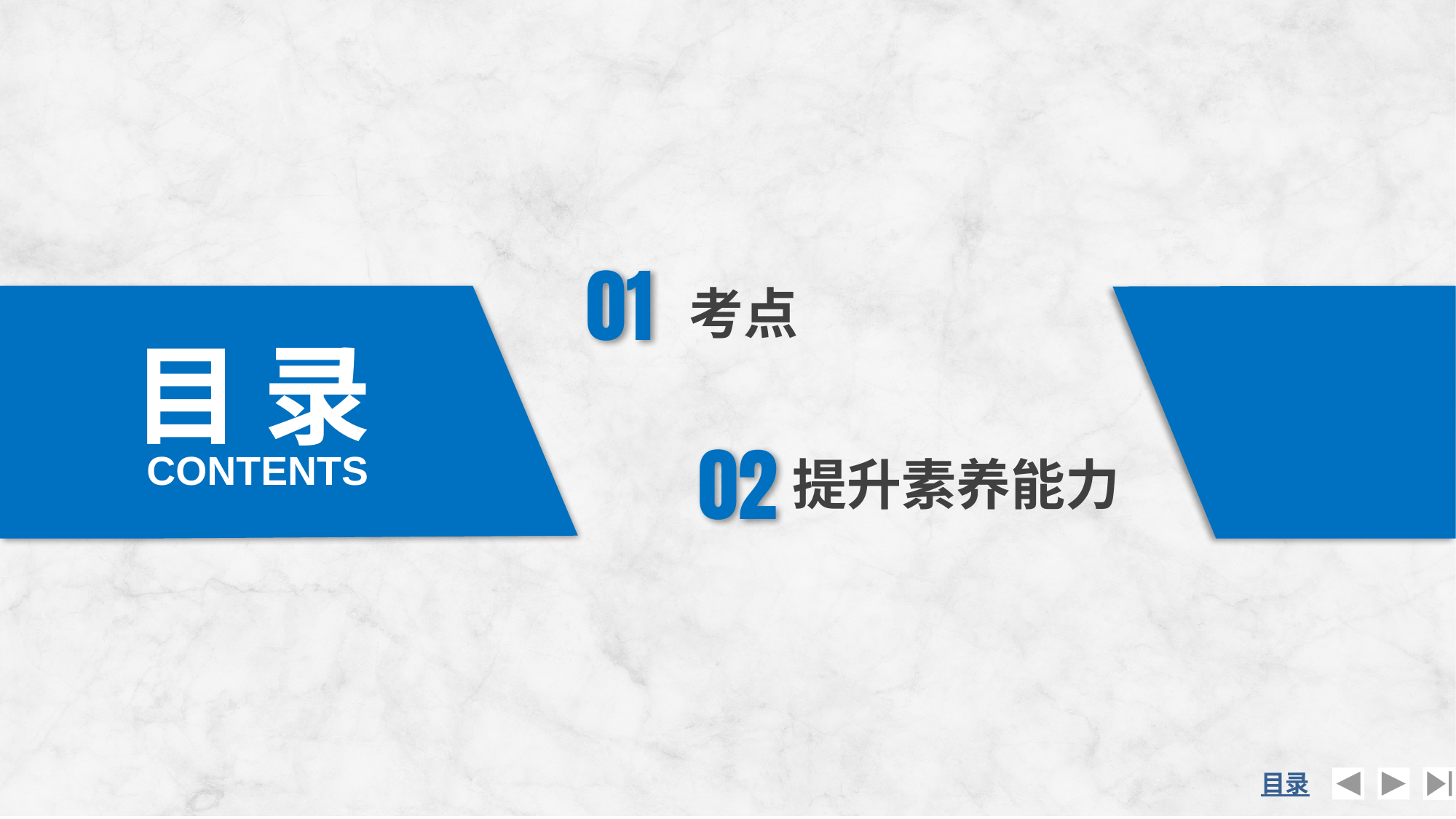

01
考点

目 录
02
提升素养能力
CONTENTS